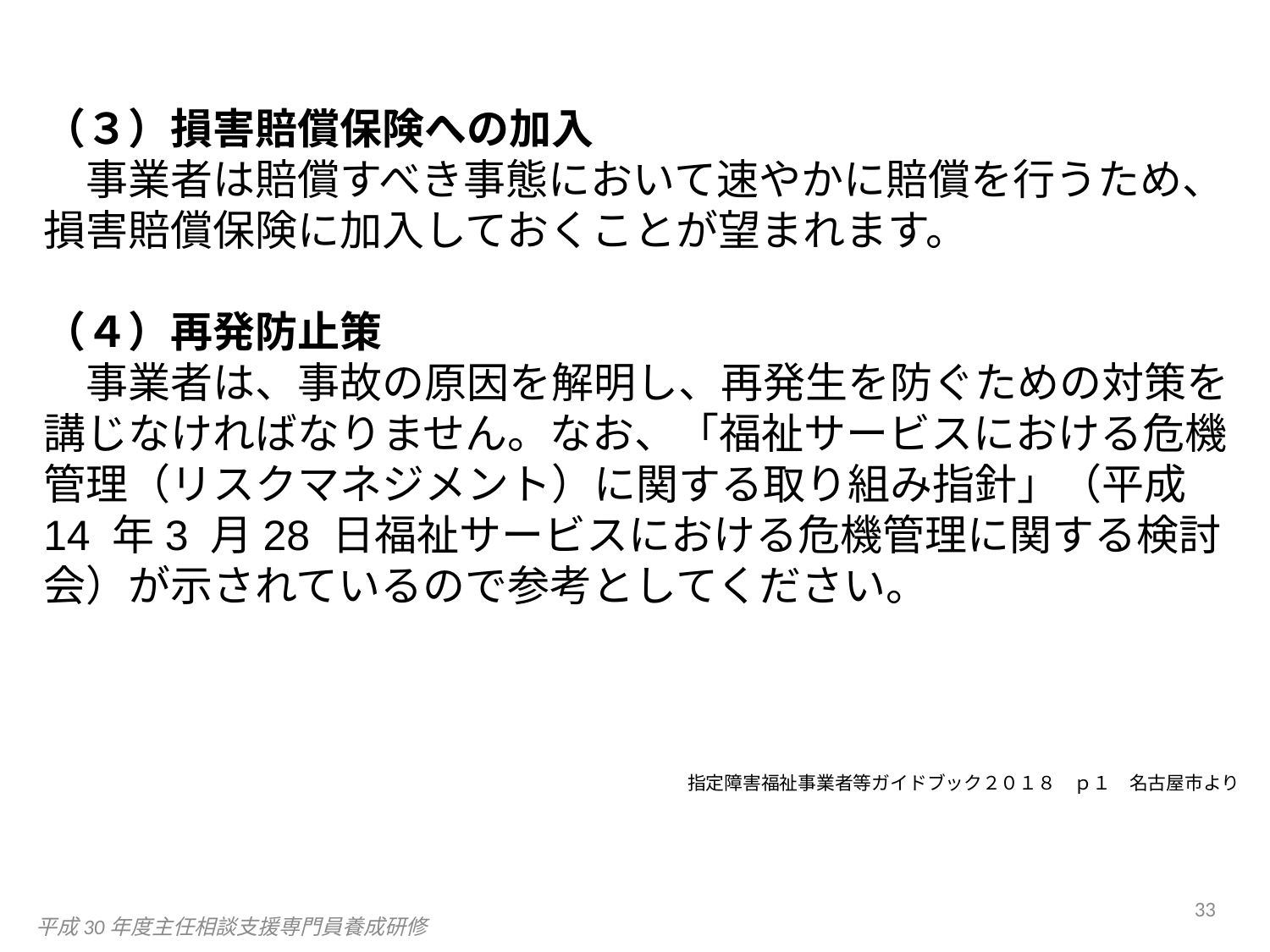

（３）損害賠償保険への加入
　事業者は賠償すべき事態において速やかに賠償を行うため、損害賠償保険に加入しておくことが望まれます。

（４）再発防止策
　事業者は、事故の原因を解明し、再発生を防ぐための対策を講じなければなりません。なお、「福祉サービスにおける危機管理（リスクマネジメント）に関する取り組み指針」（平成14 年3 月28 日福祉サービスにおける危機管理に関する検討会）が示されているので参考としてください。
指定障害福祉事業者等ガイドブック２０１８　ｐ１　名古屋市より
33
平成30年度主任相談支援専門員養成研修